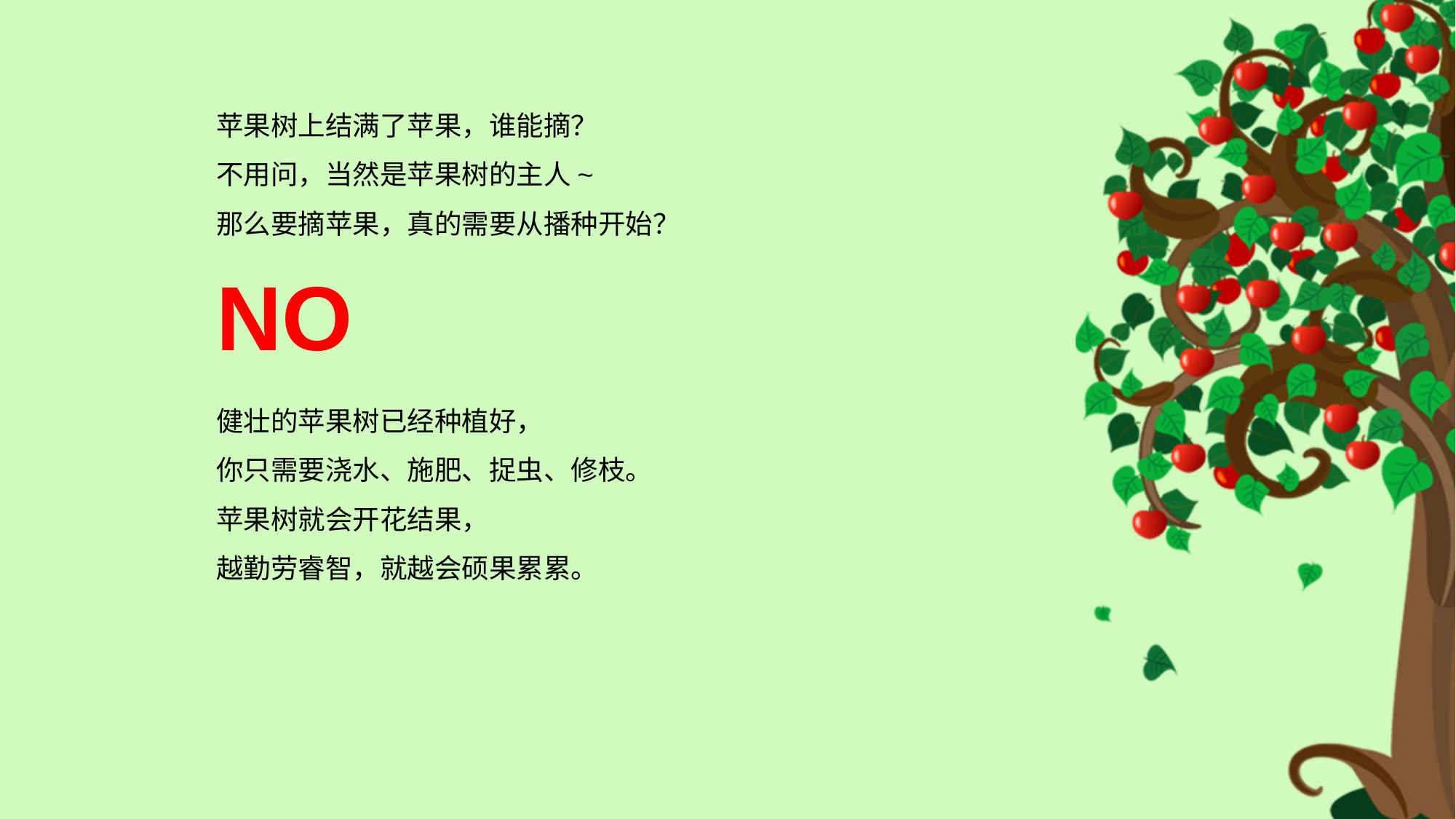

苹果树上结满了苹果，谁能摘？
不用问，当然是苹果树的主人~
那么要摘苹果，真的需要从播种开始？

NO
健壮的苹果树已经种植好，
你只需要浇水、施肥、捉虫、修枝。
苹果树就会开花结果，
越勤劳睿智，就越会硕果累累。